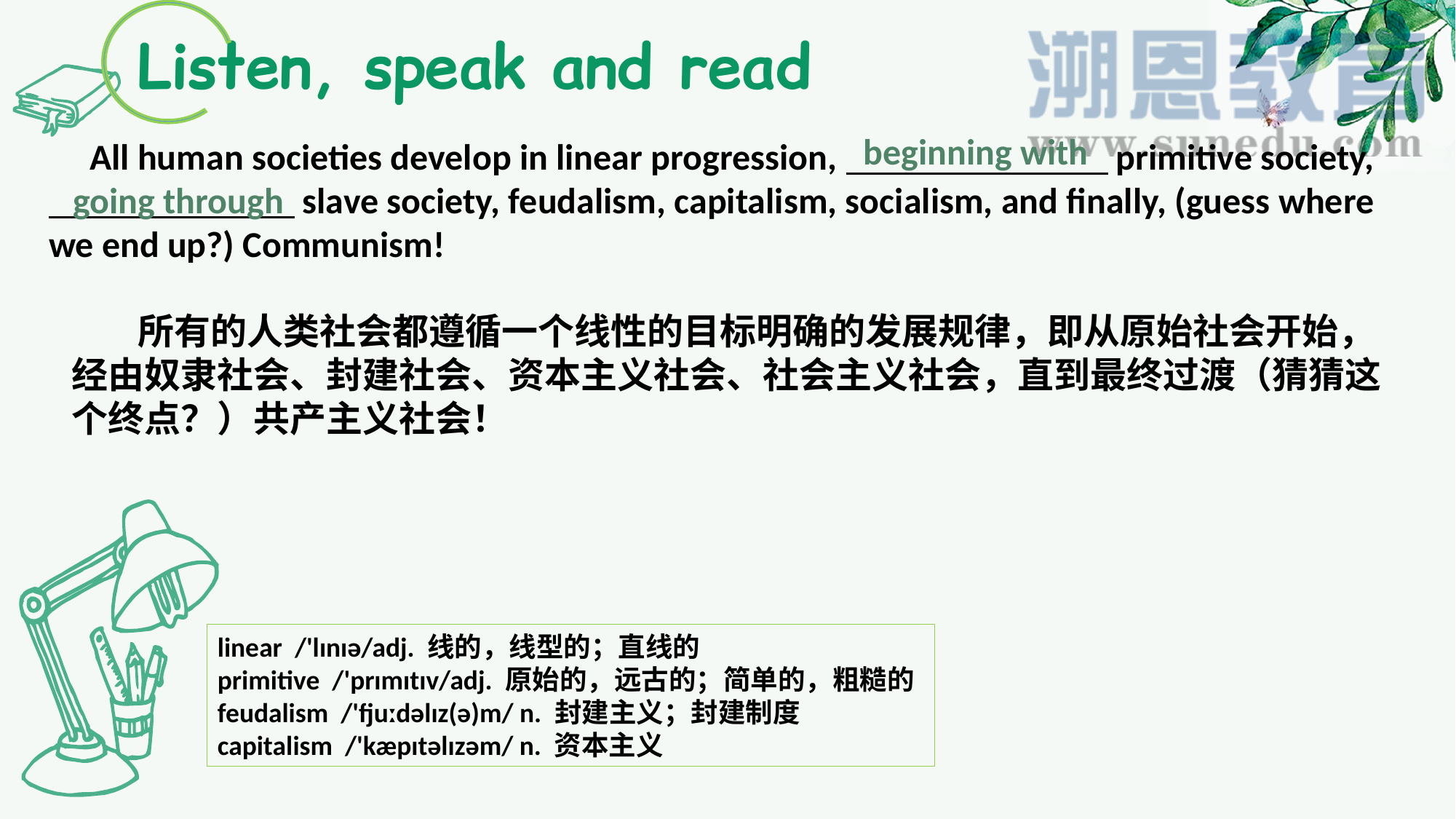

Listen, speak and read

beginning with
     All human societies develop in linear progression,                                  primitive society,
                               slave society, feudalism, capitalism, socialism, and finally, (guess where we end up?) Communism!
going through
       所有的人类社会都遵循一个线性的目标明确的发展规律，即从原始社会开始，经由奴隶社会、封建社会、资本主义社会、社会主义社会，直到最终过渡（猜猜这个终点？）共产主义社会！

linear  /'lɪnɪə/adj. 线的，线型的；直线的
primitive  /'prɪmɪtɪv/adj. 原始的，远古的；简单的，粗糙的
feudalism  /'fjuːdəlɪz(ə)m/ n. 封建主义；封建制度
capitalism  /'kæpɪtəlɪzəm/ n. 资本主义